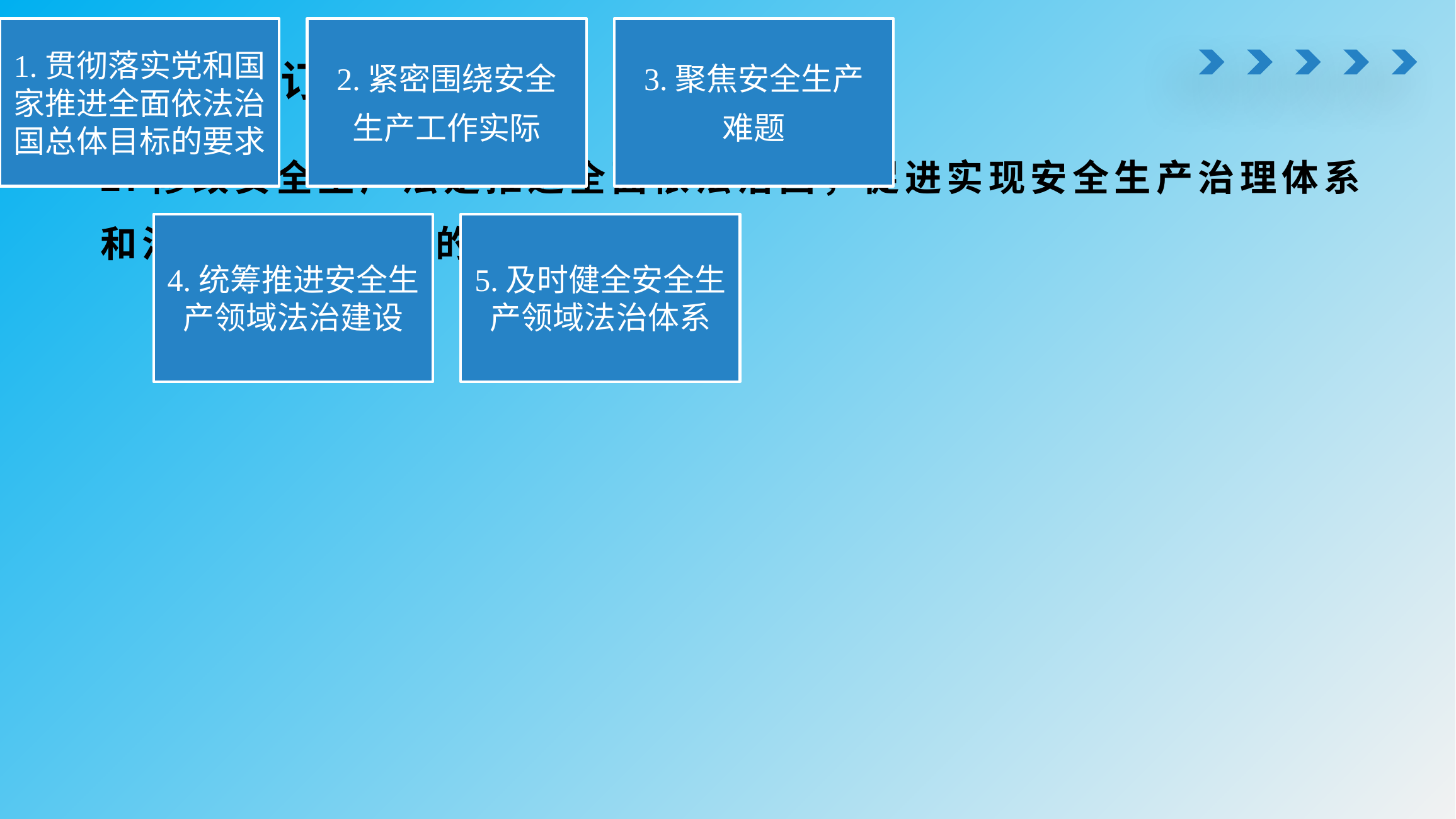

# （二）修订必要性
2.修改安全生产法是推进全面依法治国，促进实现安全生产治理体系和治理能力现代化的重要举措
1.贯彻落实党和国家推进全面依法治国总体目标的要求
2.紧密围绕安全
生产工作实际
3.聚焦安全生产
难题
4.统筹推进安全生产领域法治建设
5.及时健全安全生产领域法治体系